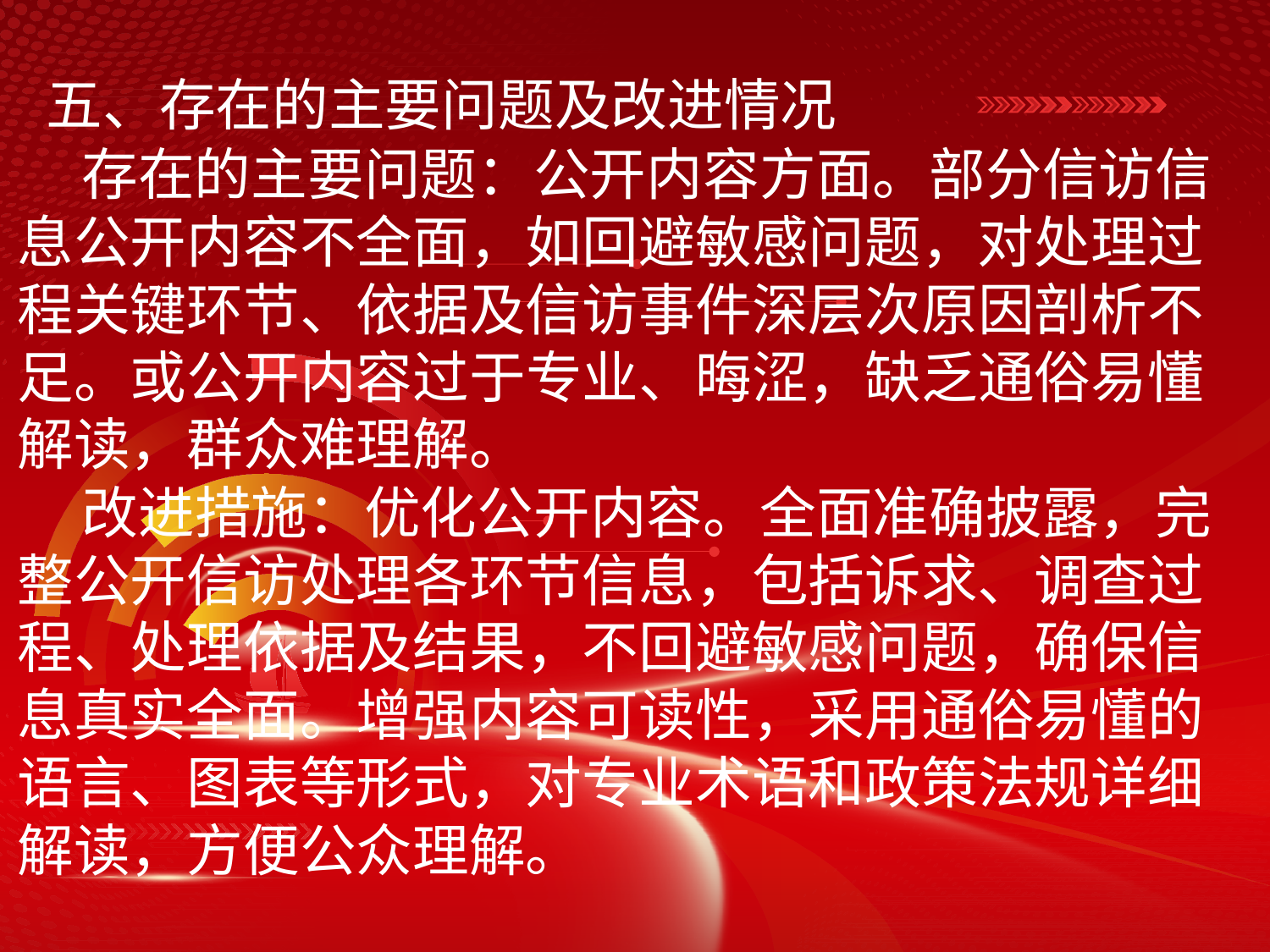

五、存在的主要问题及改进情况
    存在的主要问题：公开内容方面。部分信访信息公开内容不全面，如回避敏感问题，对处理过程关键环节、依据及信访事件深层次原因剖析不足。或公开内容过于专业、晦涩，缺乏通俗易懂解读，群众难理解。
    改进措施：优化公开内容。全面准确披露，完整公开信访处理各环节信息，包括诉求、调查过程、处理依据及结果，不回避敏感问题，确保信息真实全面。增强内容可读性，采用通俗易懂的语言、图表等形式，对专业术语和政策法规详细解读，方便公众理解。